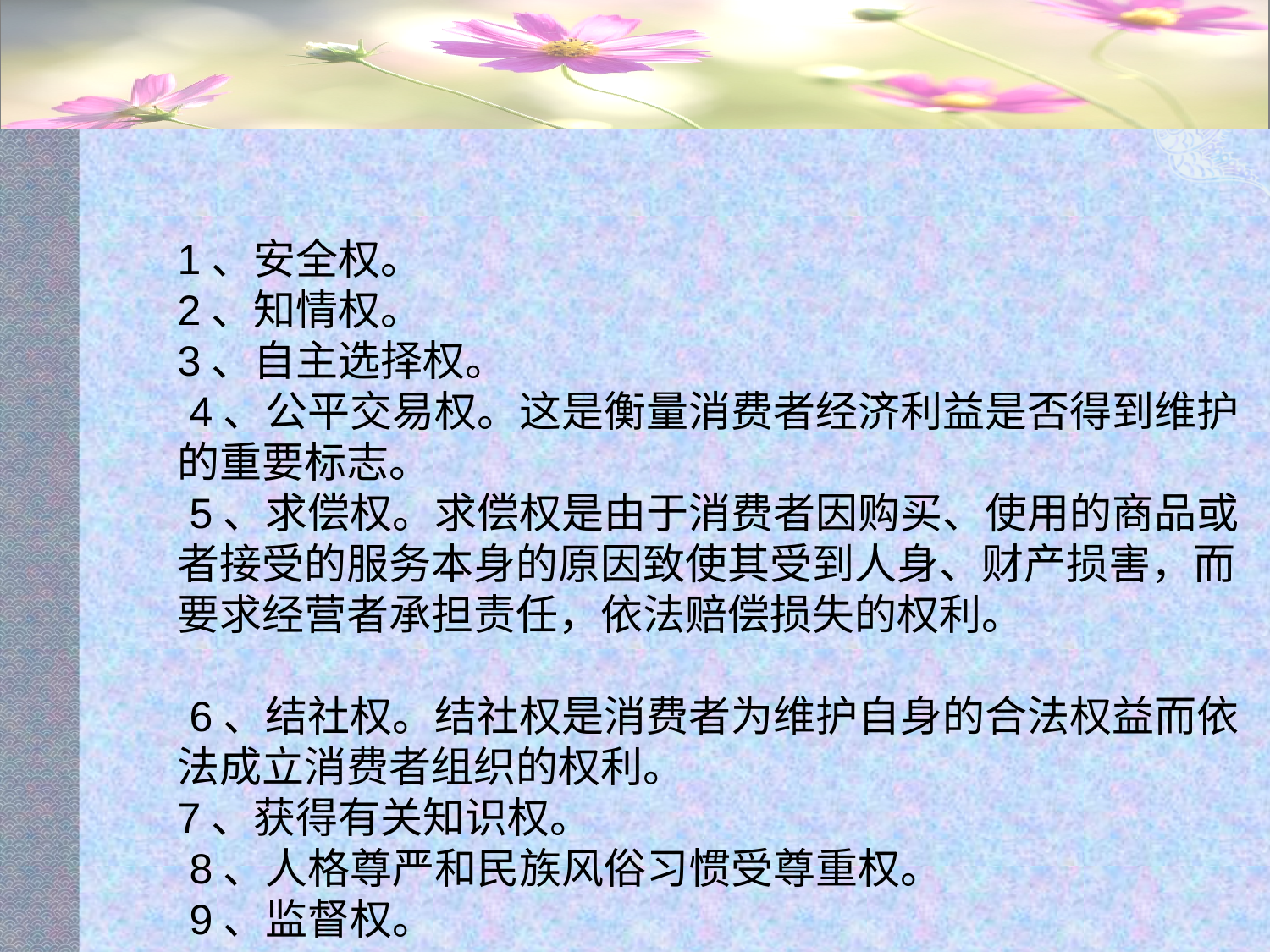

#
1、安全权。
2、知情权。
3、自主选择权。
 4、公平交易权。这是衡量消费者经济利益是否得到维护的重要标志。
 5、求偿权。求偿权是由于消费者因购买、使用的商品或者接受的服务本身的原因致使其受到人身、财产损害，而要求经营者承担责任，依法赔偿损失的权利。

 6、结社权。结社权是消费者为维护自身的合法权益而依法成立消费者组织的权利。
7、获得有关知识权。
 8、人格尊严和民族风俗习惯受尊重权。
 9、监督权。